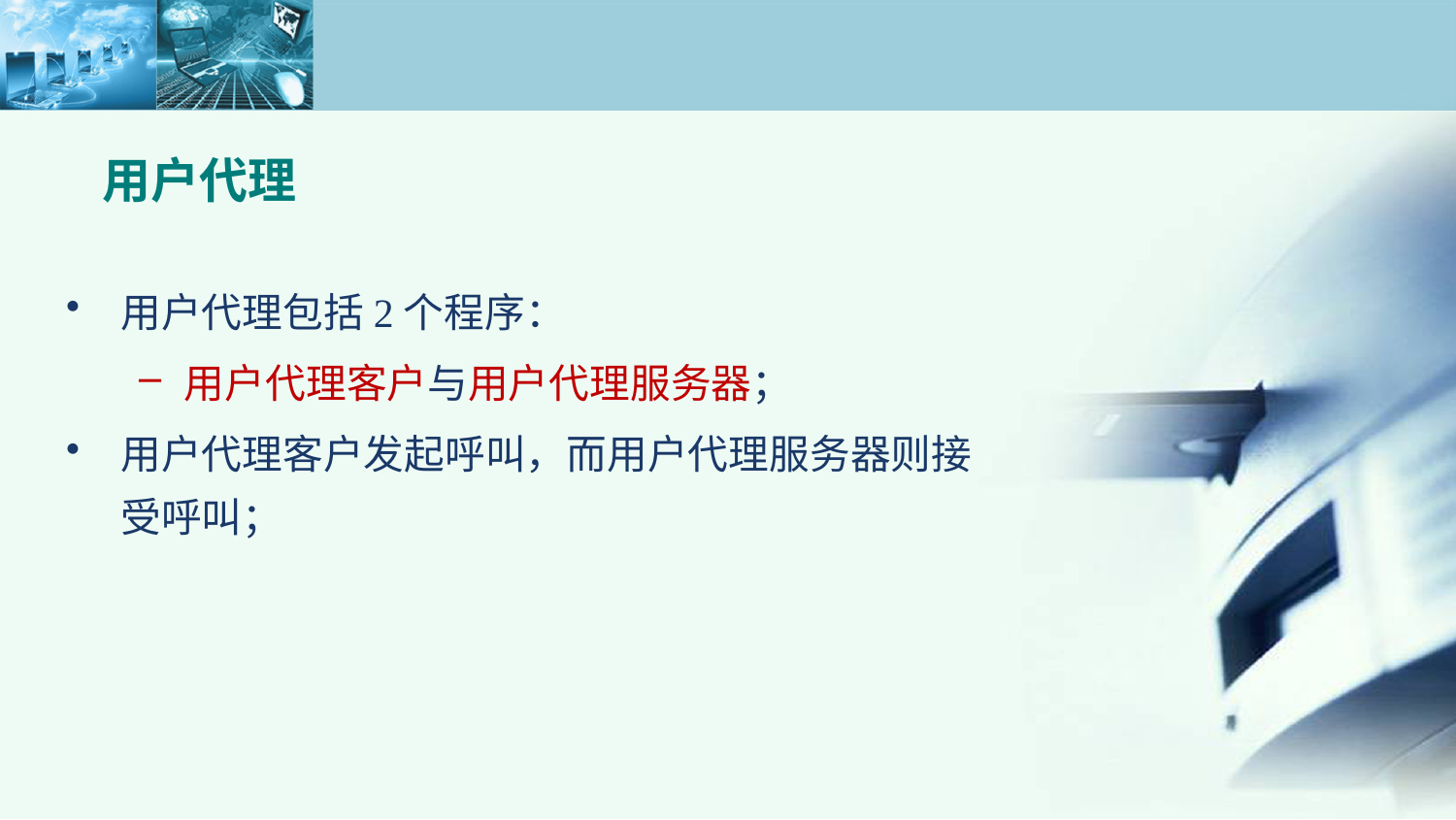

用户代理
用户代理包括2个程序：
用户代理客户与用户代理服务器；
用户代理客户发起呼叫，而用户代理服务器则接受呼叫；